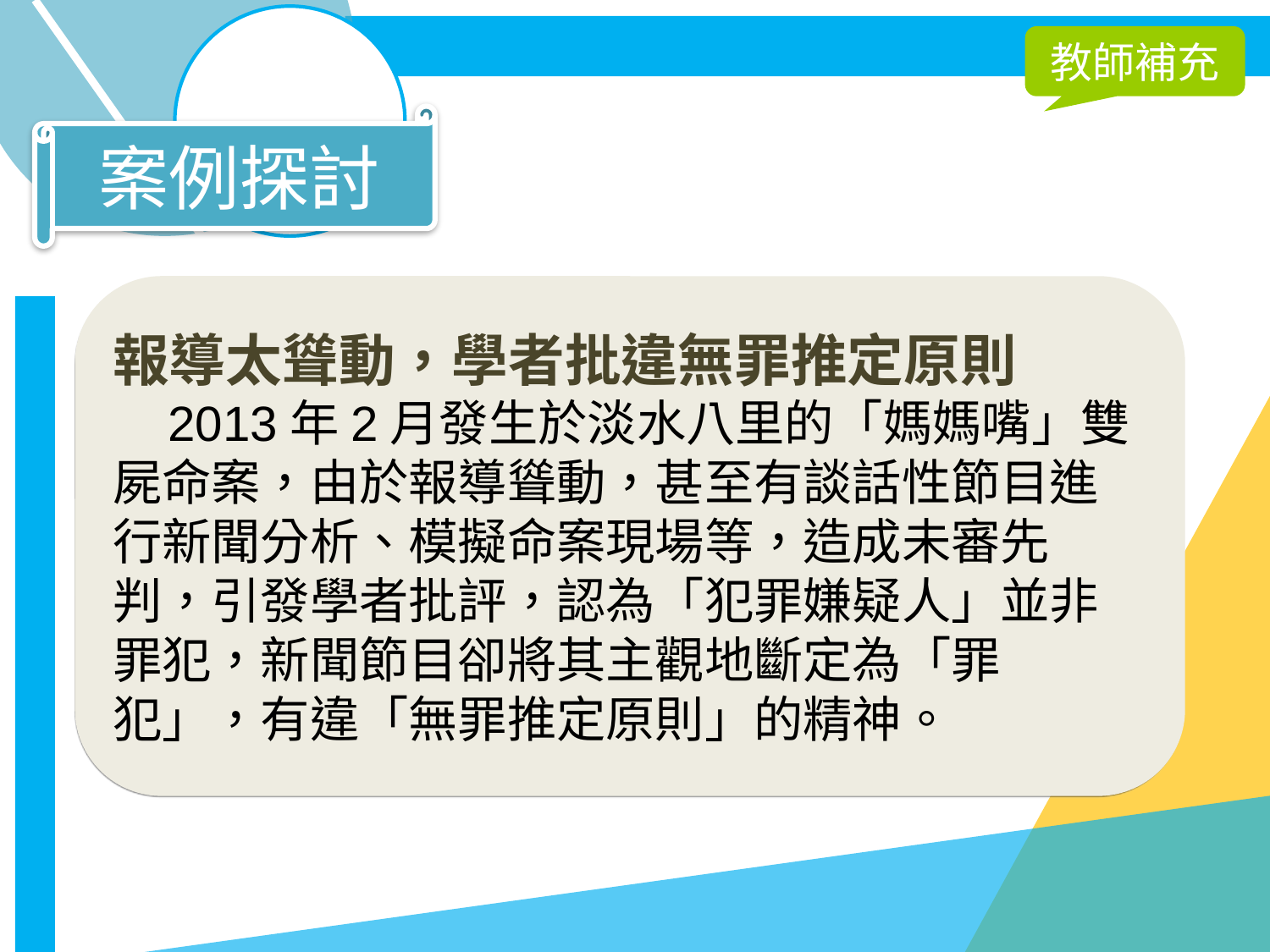

教師補充
案例探討
報導太聳動，學者批違無罪推定原則
    2013年2月發生於淡水八里的「媽媽嘴」雙屍命案，由於報導聳動，甚至有談話性節目進行新聞分析、模擬命案現場等，造成未審先判，引發學者批評，認為「犯罪嫌疑人」並非罪犯，新聞節目卻將其主觀地斷定為「罪犯」，有違「無罪推定原則」的精神。